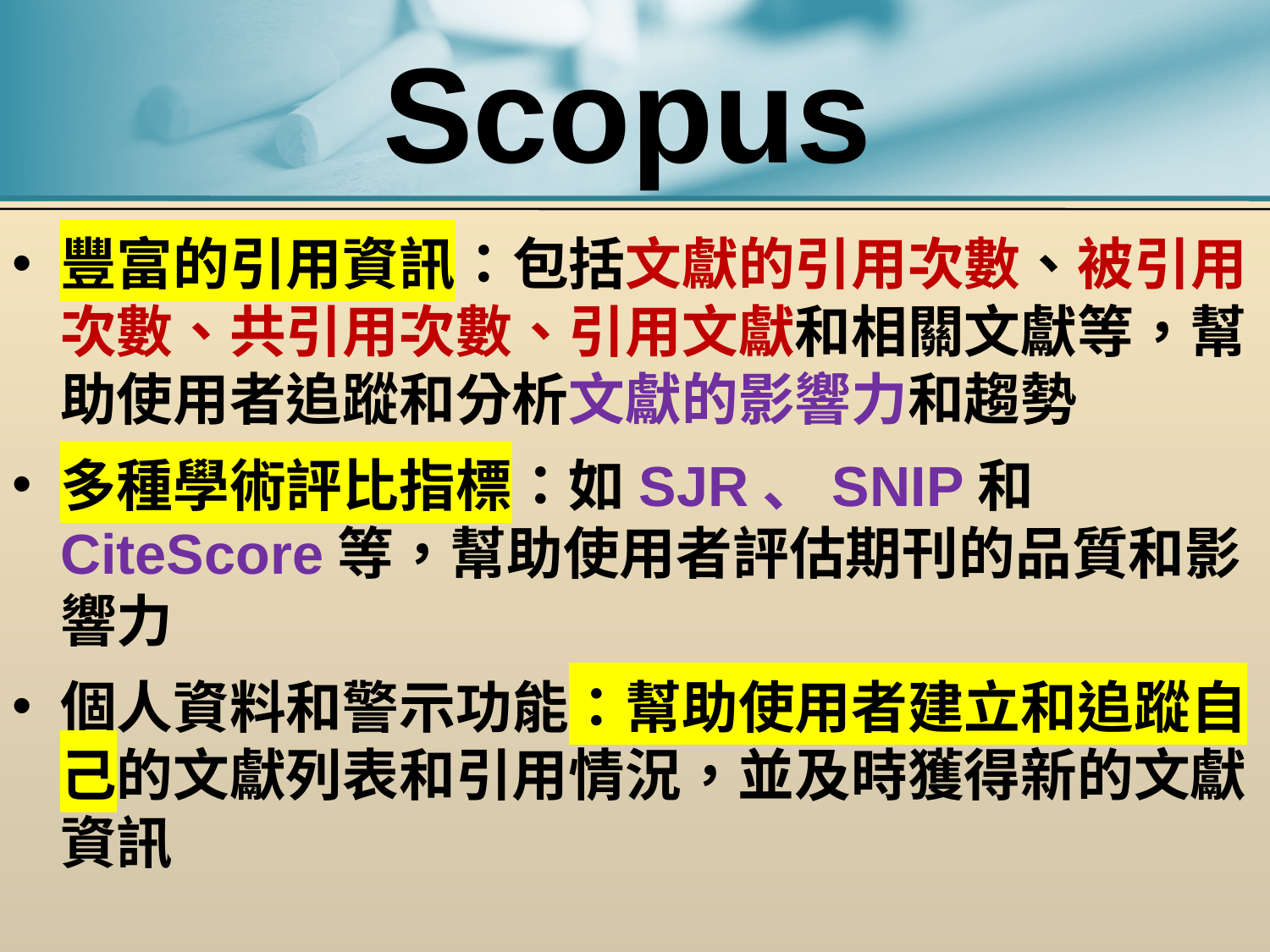

# Scopus
豐富的引用資訊：包括文獻的引用次數、被引用次數、共引用次數、引用文獻和相關文獻等，幫助使用者追蹤和分析文獻的影響力和趨勢
多種學術評比指標：如SJR、SNIP和CiteScore等，幫助使用者評估期刊的品質和影響力
個人資料和警示功能：幫助使用者建立和追蹤自己的文獻列表和引用情況，並及時獲得新的文獻資訊